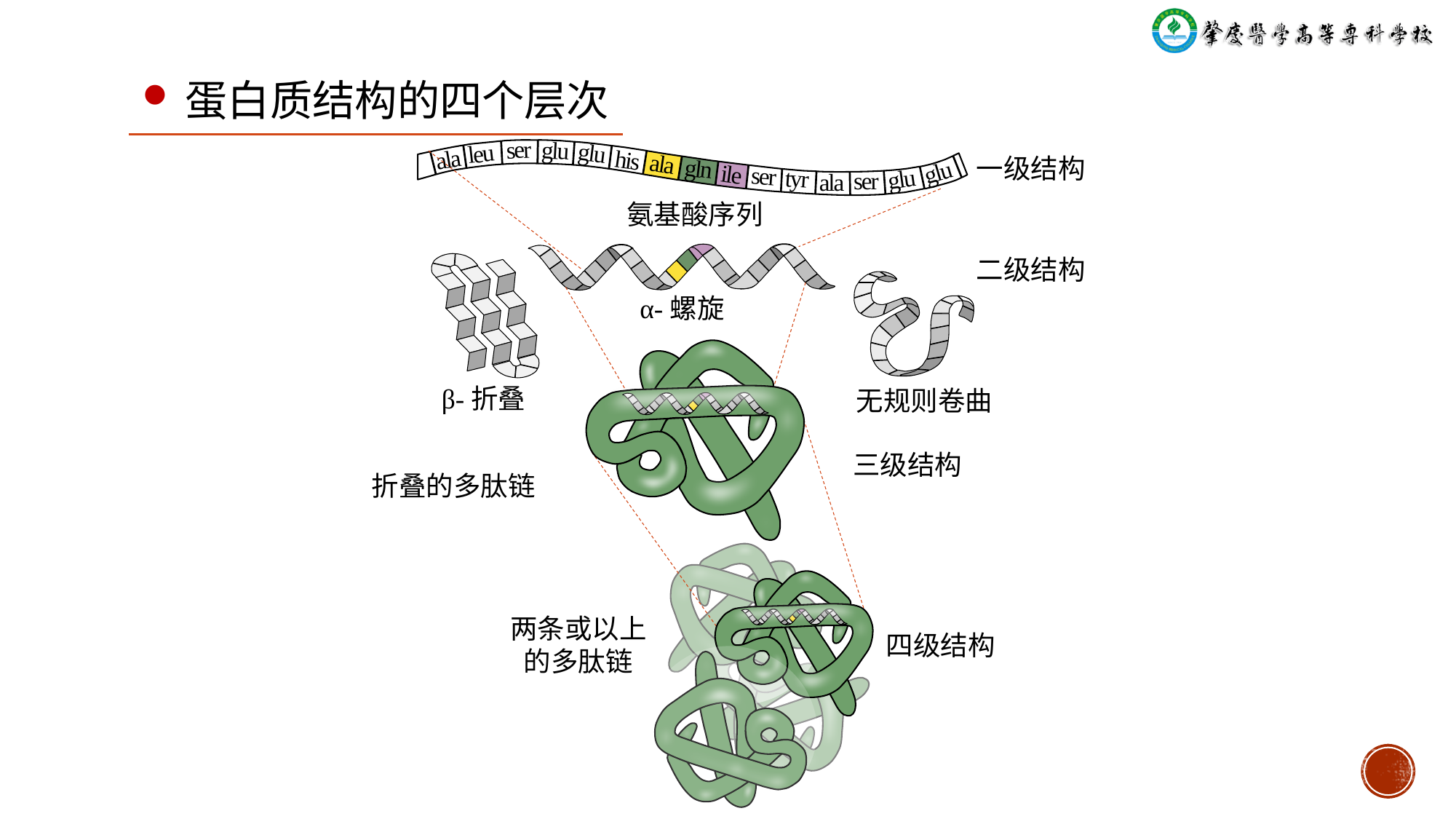

蛋白质结构的四个层次

ser

glu
glu
leu

ala
his
ala
gln
glu
ile
ser
tyr
glu
ser
ala

一级结构
氨基酸序列
二级结构
α-螺旋
β-折叠
无规则卷曲
三级结构
折叠的多肽链
两条或以上的多肽链
四级结构